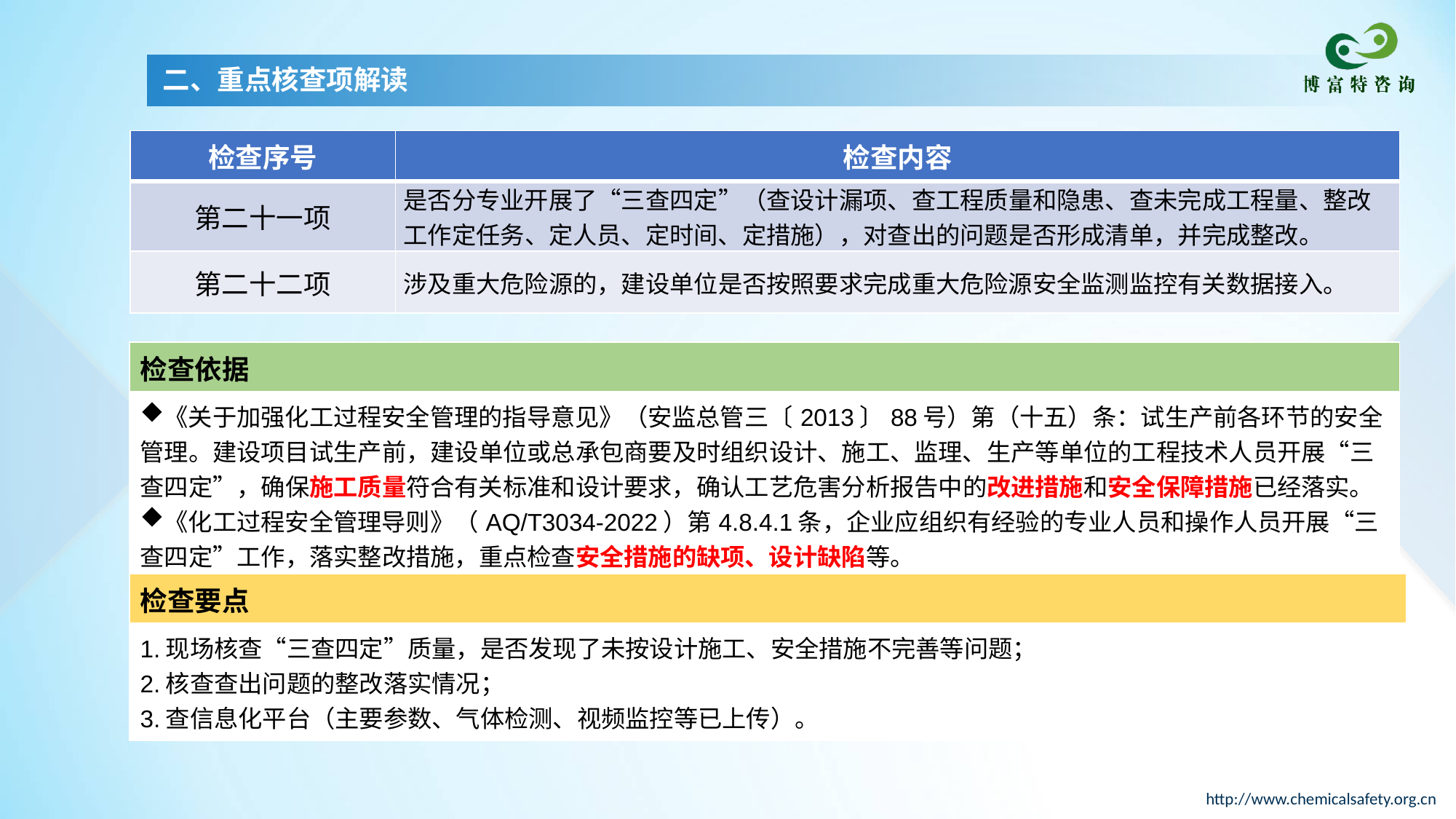

二、重点核查项解读

| 检查序号 | 检查内容 |
| --- | --- |
| 第二十一项 | 是否分专业开展了“三查四定”（查设计漏项、查工程质量和隐患、查未完成工程量、整改工作定任务、定人员、定时间、定措施），对查出的问题是否形成清单，并完成整改。 |
| 第二十二项 | 涉及重大危险源的，建设单位是否按照要求完成重大危险源安全监测监控有关数据接入。 |
| 检查依据 |
| --- |
| 《关于加强化工过程安全管理的指导意见》（安监总管三〔2013〕88号）第（十五）条：试生产前各环节的安全管理。建设项目试生产前，建设单位或总承包商要及时组织设计、施工、监理、生产等单位的工程技术人员开展“三查四定”，确保施工质量符合有关标准和设计要求，确认工艺危害分析报告中的改进措施和安全保障措施已经落实。 《化工过程安全管理导则》（AQ/T3034-2022）第4.8.4.1条，企业应组织有经验的专业人员和操作人员开展“三查四定”工作，落实整改措施，重点检查安全措施的缺项、设计缺陷等。 |
| 检查要点 |
| --- |
| 1.现场核查“三查四定”质量，是否发现了未按设计施工、安全措施不完善等问题； 2.核查查出问题的整改落实情况； 3.查信息化平台（主要参数、气体检测、视频监控等已上传）。 |